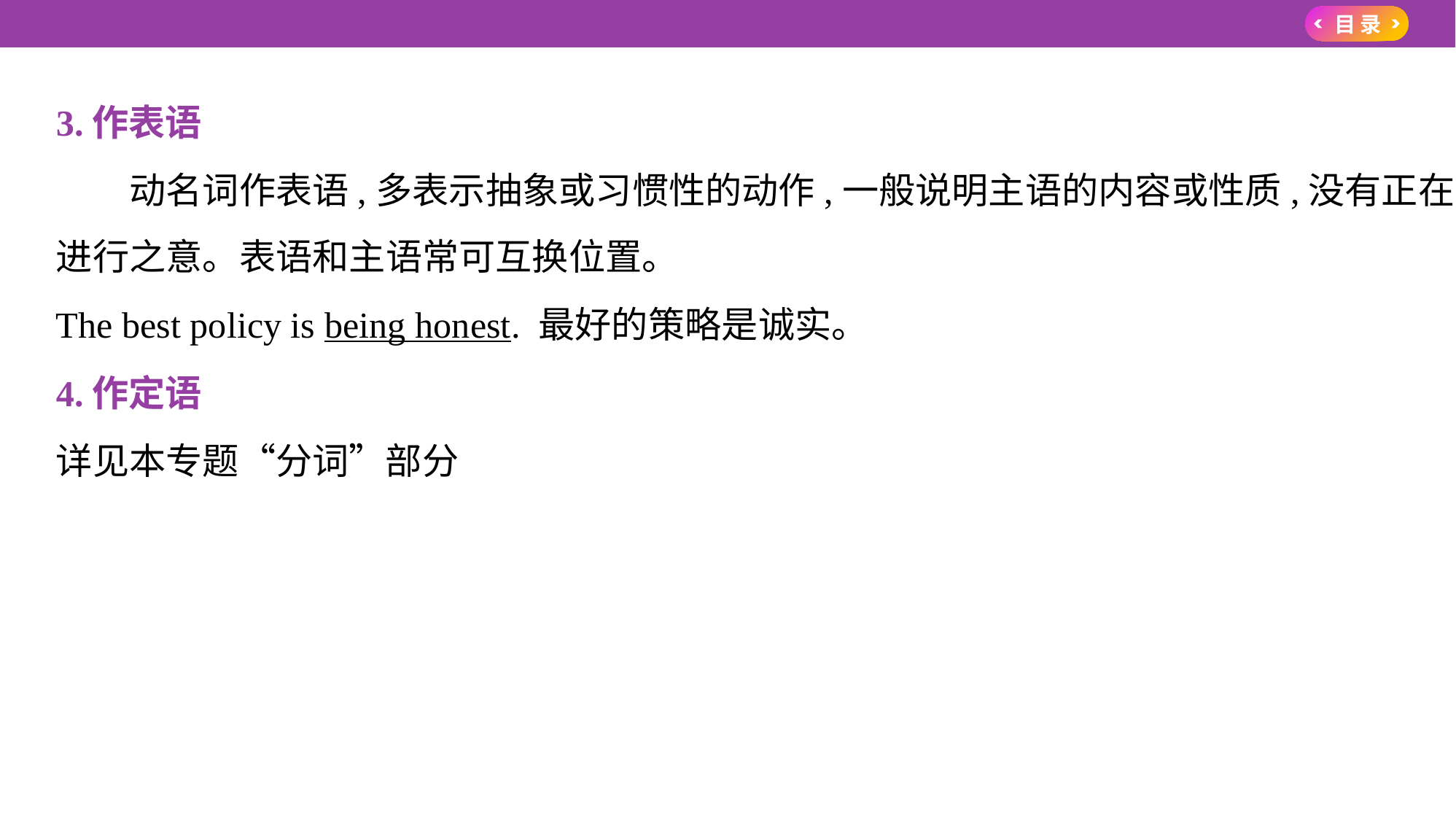

3.作表语
　　动名词作表语,多表示抽象或习惯性的动作,一般说明主语的内容或性质,没有正在
进行之意。表语和主语常可互换位置。
The best policy is being honest. 最好的策略是诚实。
4.作定语
详见本专题“分词”部分